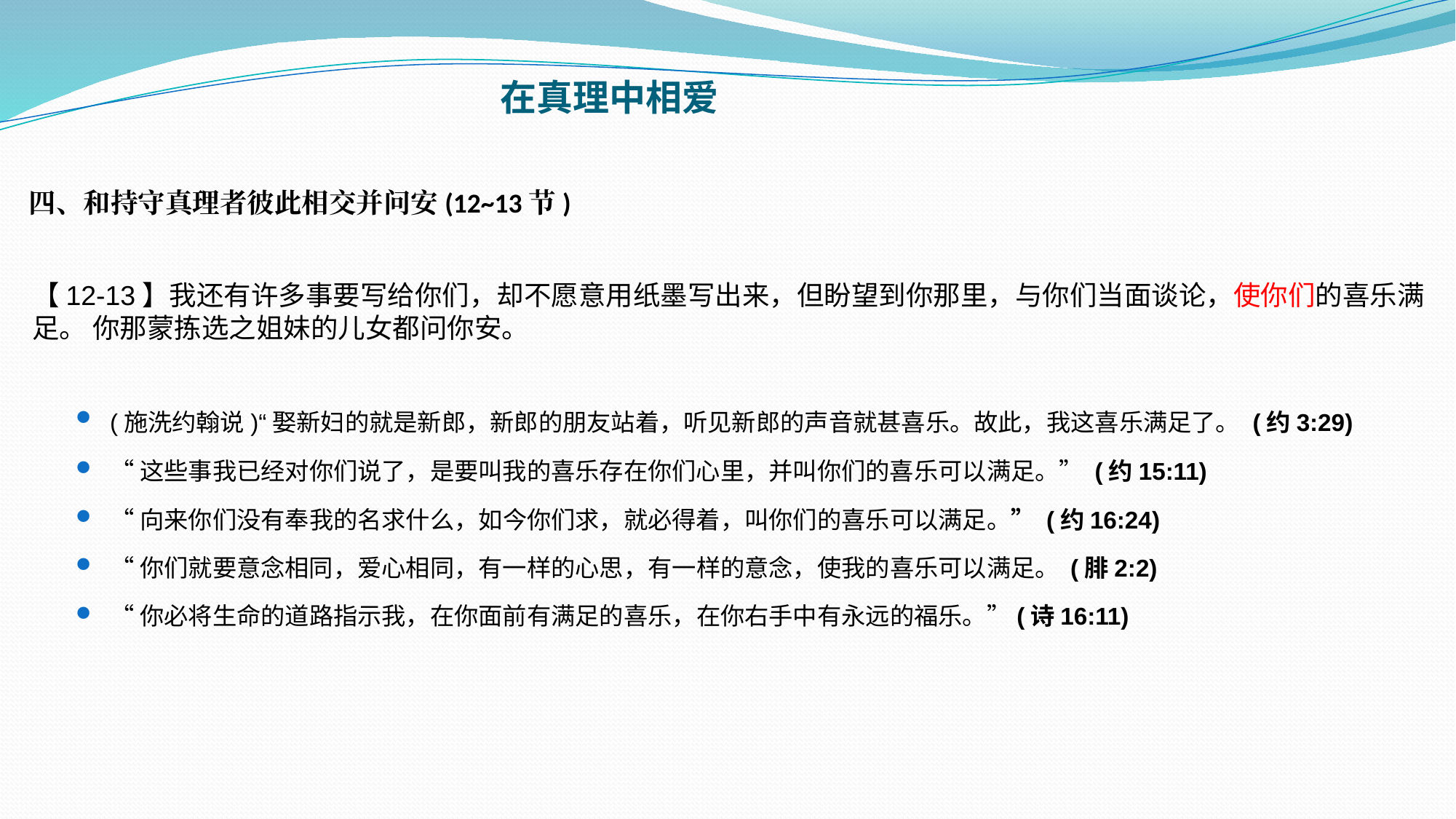

# 在真理中相爱
四、和持守真理者彼此相交并问安(12~13节)

【12-13】我还有许多事要写给你们，却不愿意用纸墨写出来，但盼望到你那里，与你们当面谈论，使你们的喜乐满足。 你那蒙拣选之姐妹的儿女都问你安。

(施洗约翰说)“娶新妇的就是新郎，新郎的朋友站着，听见新郎的声音就甚喜乐。故此，我这喜乐满足了。 (约3:29)
“这些事我已经对你们说了，是要叫我的喜乐存在你们心里，并叫你们的喜乐可以满足。” (约15:11)
“向来你们没有奉我的名求什么，如今你们求，就必得着，叫你们的喜乐可以满足。” (约16:24)
“你们就要意念相同，爱心相同，有一样的心思，有一样的意念，使我的喜乐可以满足。 (腓2:2)
“你必将生命的道路指示我，在你面前有满足的喜乐，在你右手中有永远的福乐。”(诗16:11)